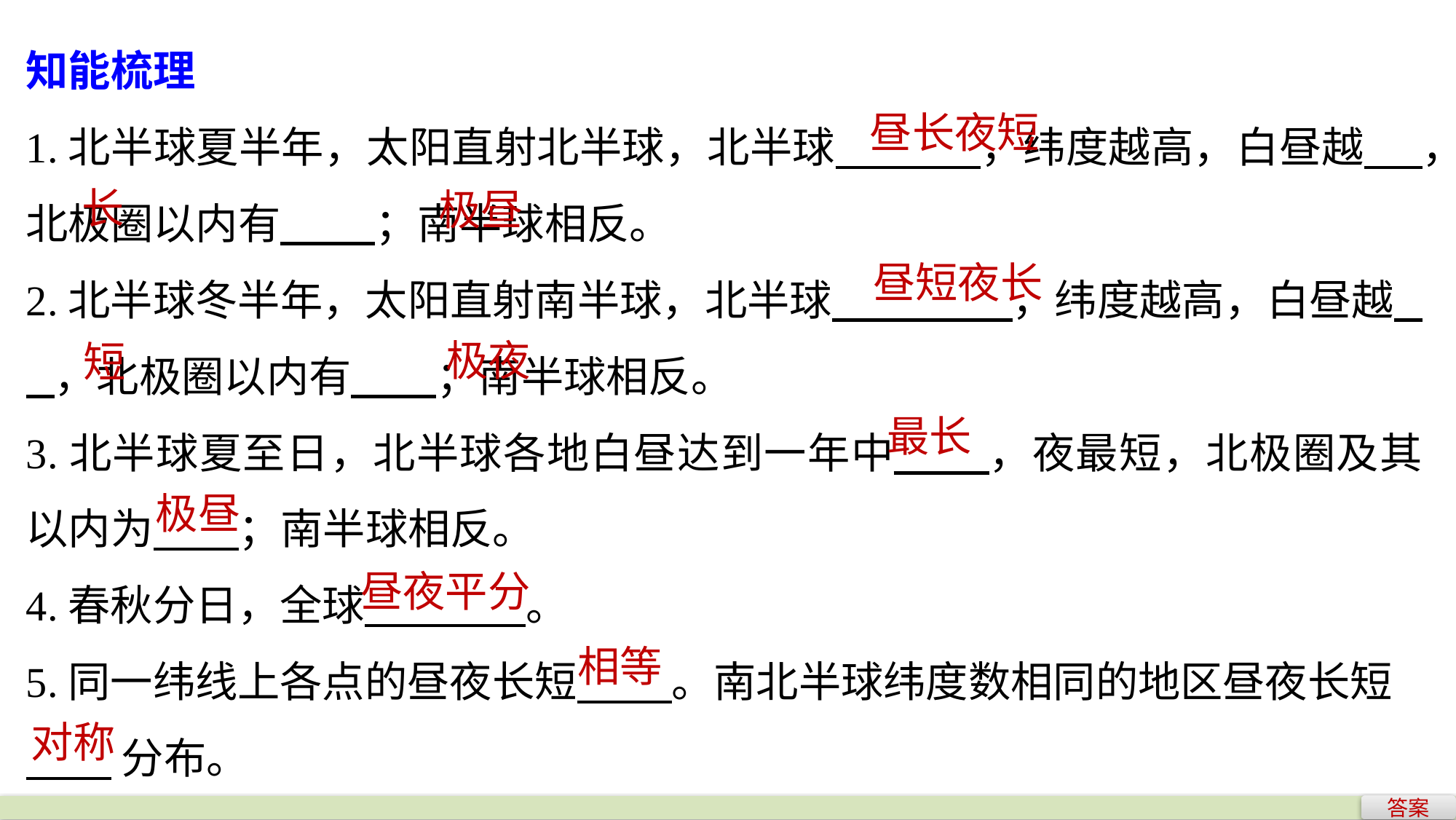

知能梳理
1.北半球夏半年，太阳直射北半球，北半球               ，纬度越高，白昼越      ，北极圈以内有          ；南半球相反。
2.北半球冬半年，太阳直射南半球，北半球                   ，纬度越高，白昼越       ，北极圈以内有         ；南半球相反。
3.北半球夏至日，北半球各地白昼达到一年中         ，夜最短，北极圈及其以内为         ；南半球相反。
4.春秋分日，全球                 。
5.同一纬线上各点的昼夜长短          。南北半球纬度数相同的地区昼夜长短
         分布。
昼长夜短
长
极昼
昼短夜长
极夜
短
最长
极昼
昼夜平分
相等
对称
答案